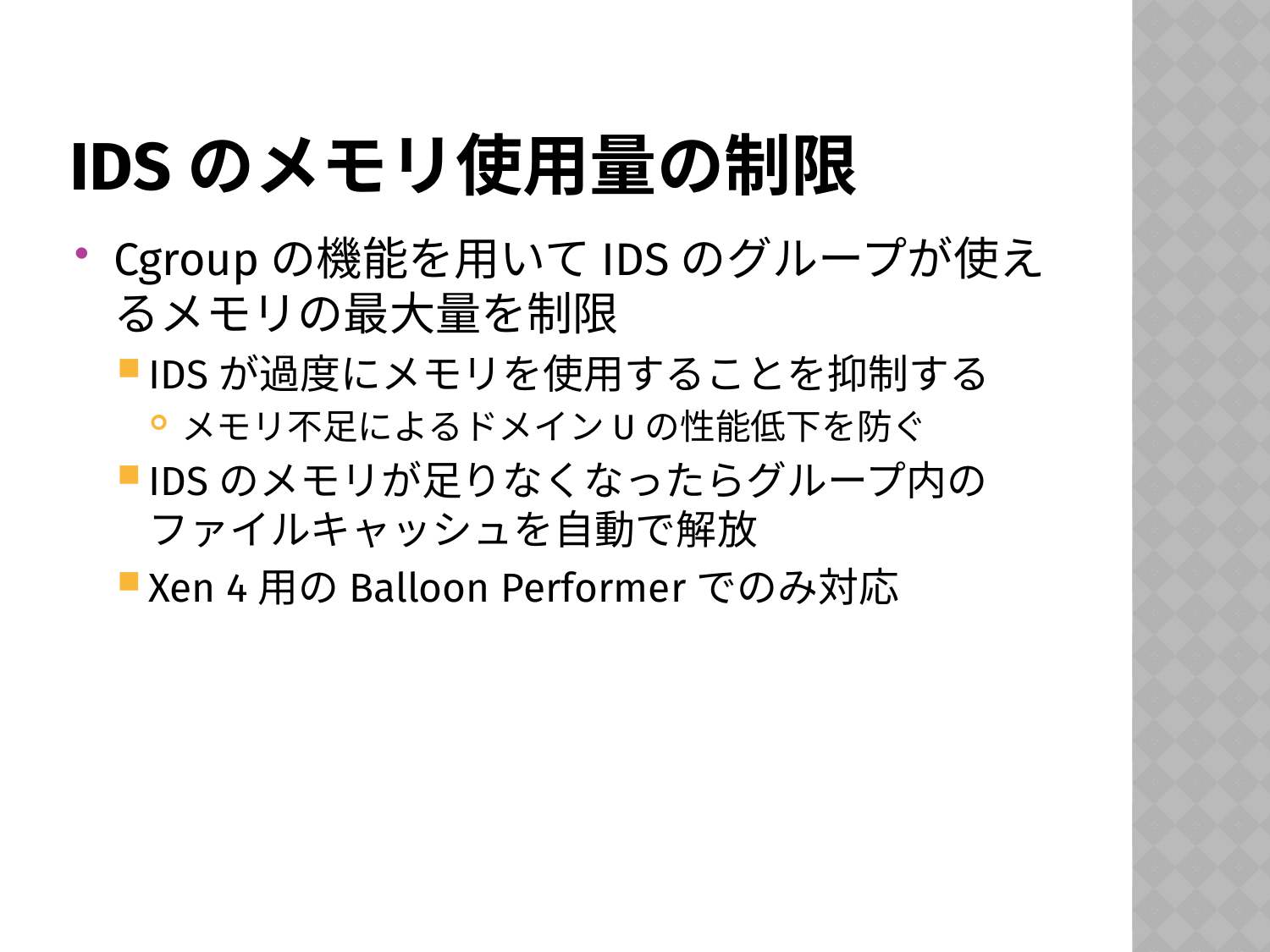

# IDSのメモリ使用量の制限
Cgroupの機能を用いてIDSのグループが使えるメモリの最大量を制限
IDSが過度にメモリを使用することを抑制する
メモリ不足によるドメインUの性能低下を防ぐ
IDSのメモリが足りなくなったらグループ内のファイルキャッシュを自動で解放
Xen 4用のBalloon Performerでのみ対応